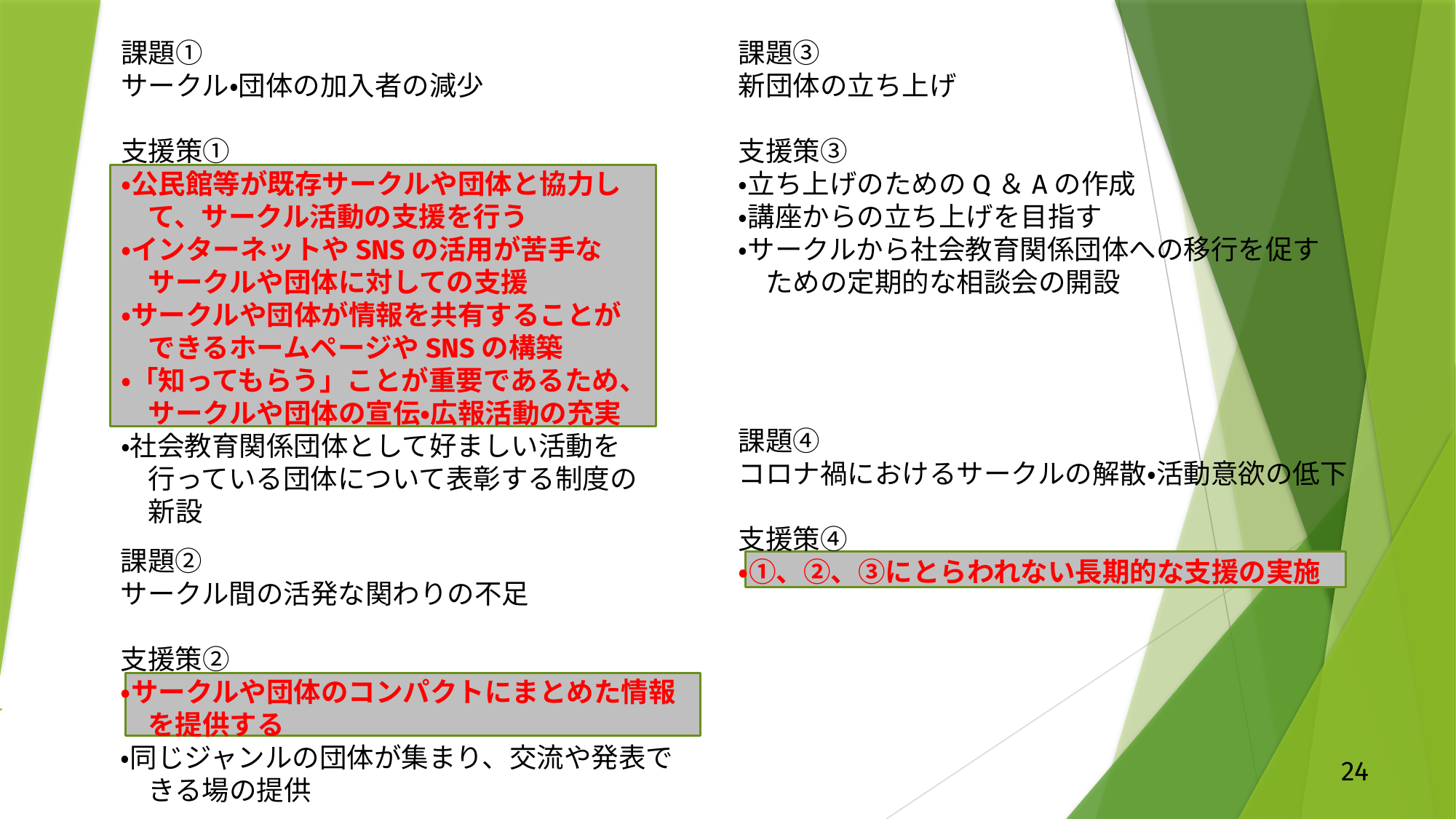

課題①
サークル・団体の加入者の減少

支援策①
・公民館等が既存サークルや団体と協力し
　て、サークル活動の支援を行う
・インターネットやSNSの活用が苦手な
　サークルや団体に対しての支援
・サークルや団体が情報を共有することが
　できるホームページやSNSの構築
・「知ってもらう」ことが重要であるため、
　サークルや団体の宣伝・広報活動の充実
・社会教育関係団体として好ましい活動を
　行っている団体について表彰する制度の
　新設
課題③
新団体の立ち上げ

支援策③
・立ち上げのためのQ＆Aの作成
・講座からの立ち上げを目指す
・サークルから社会教育関係団体への移行を促す
　ための定期的な相談会の開設

課題④
コロナ禍におけるサークルの解散・活動意欲の低下

支援策④
・①、②、③にとらわれない長期的な支援の実施
課題②
サークル間の活発な関わりの不足

支援策②
・サークルや団体のコンパクトにまとめた情報
　を提供する
・同じジャンルの団体が集まり、交流や発表で
　きる場の提供